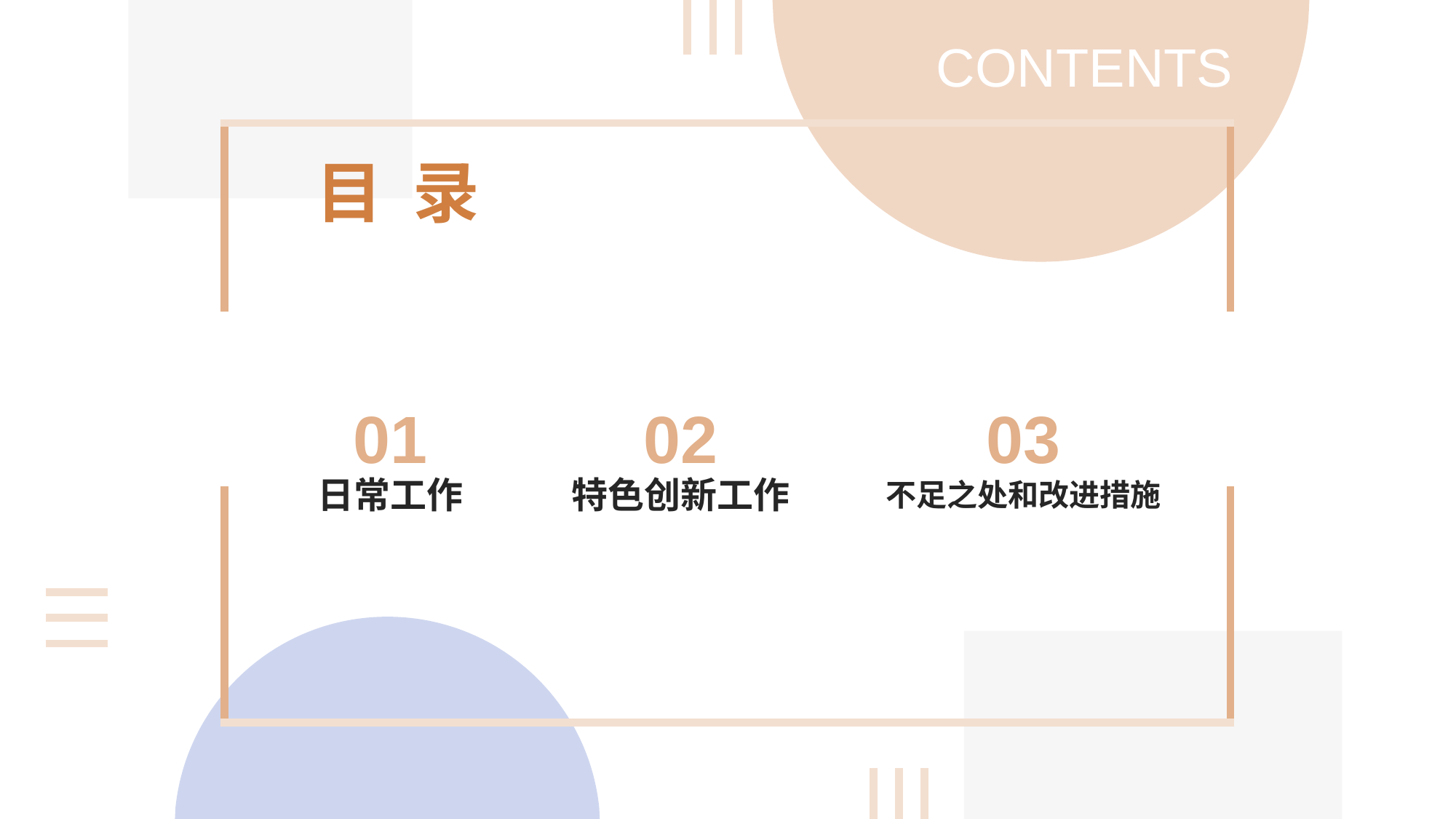

CONTENTS
目  录
01
02
03
日常工作
特色创新工作
不足之处和改进措施